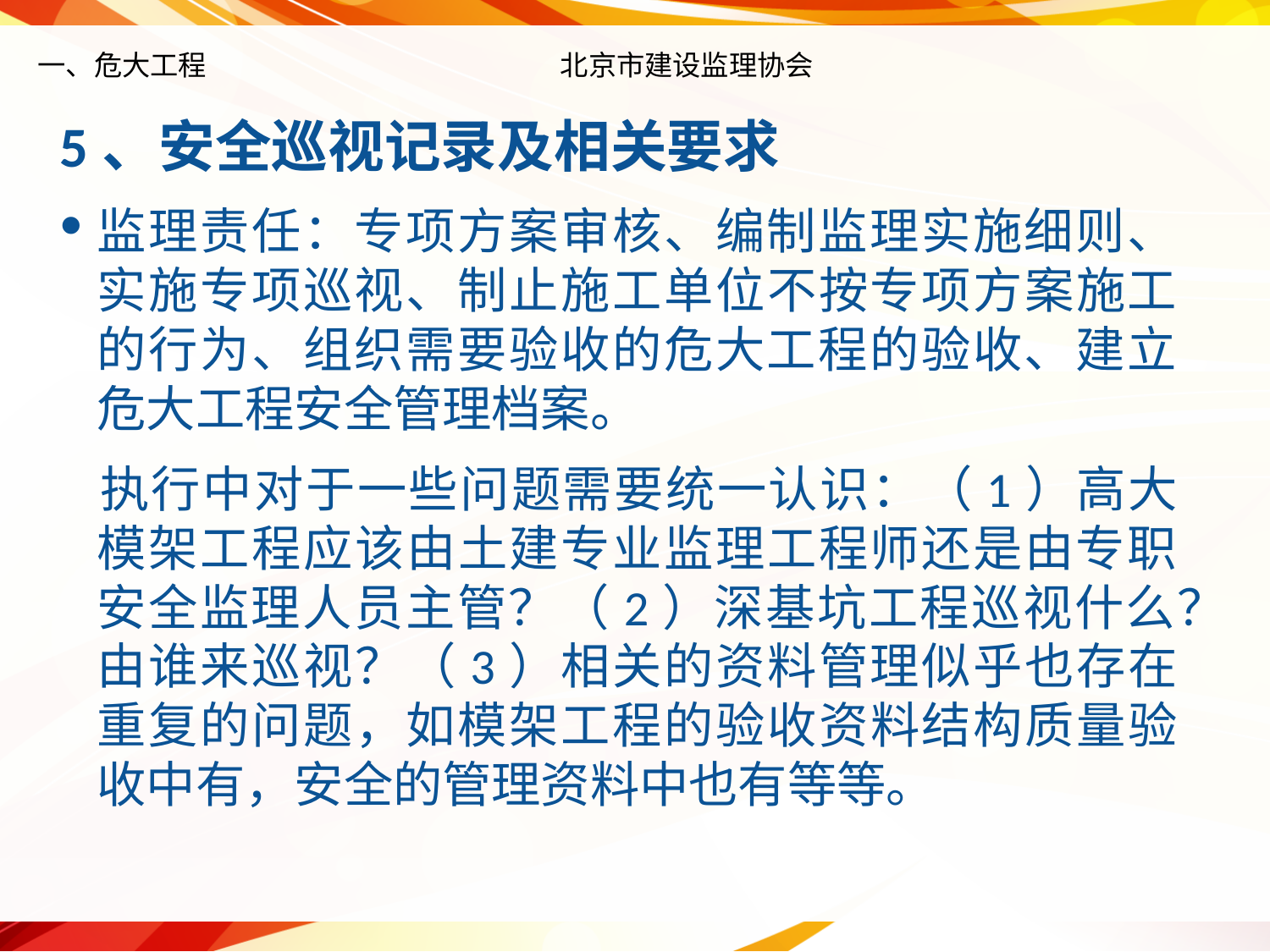

# 一、危大工程                                                        北京市建设监理协会
5、安全巡视记录及相关要求
监理责任：专项方案审核、编制监理实施细则、实施专项巡视、制止施工单位不按专项方案施工的行为、组织需要验收的危大工程的验收、建立危大工程安全管理档案。
  执行中对于一些问题需要统一认识：（1）高大模架工程应该由土建专业监理工程师还是由专职安全监理人员主管？（2）深基坑工程巡视什么？由谁来巡视？（3）相关的资料管理似乎也存在重复的问题，如模架工程的验收资料结构质量验收中有，安全的管理资料中也有等等。